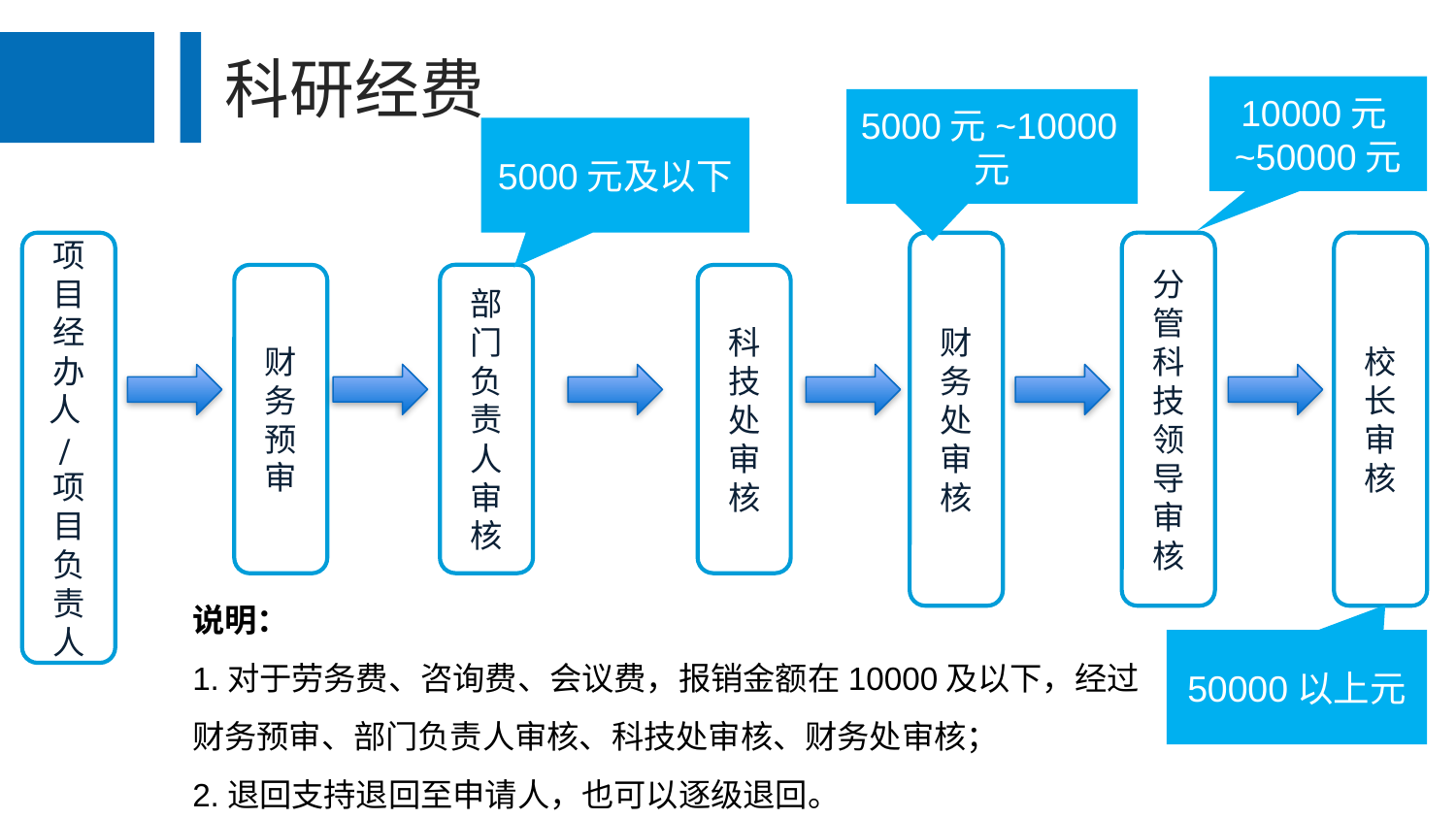

科研经费
10000元~50000元
5000元~10000元
5000元及以下
财务处审核
分管科技领导审核
校长审核
项目经办人/项目负责人
部门负责人审核
财务预审
科技处审核

说明：
1.对于劳务费、咨询费、会议费，报销金额在10000及以下，经过
财务预审、部门负责人审核、科技处审核、财务处审核；
2.退回支持退回至申请人，也可以逐级退回。
50000以上元